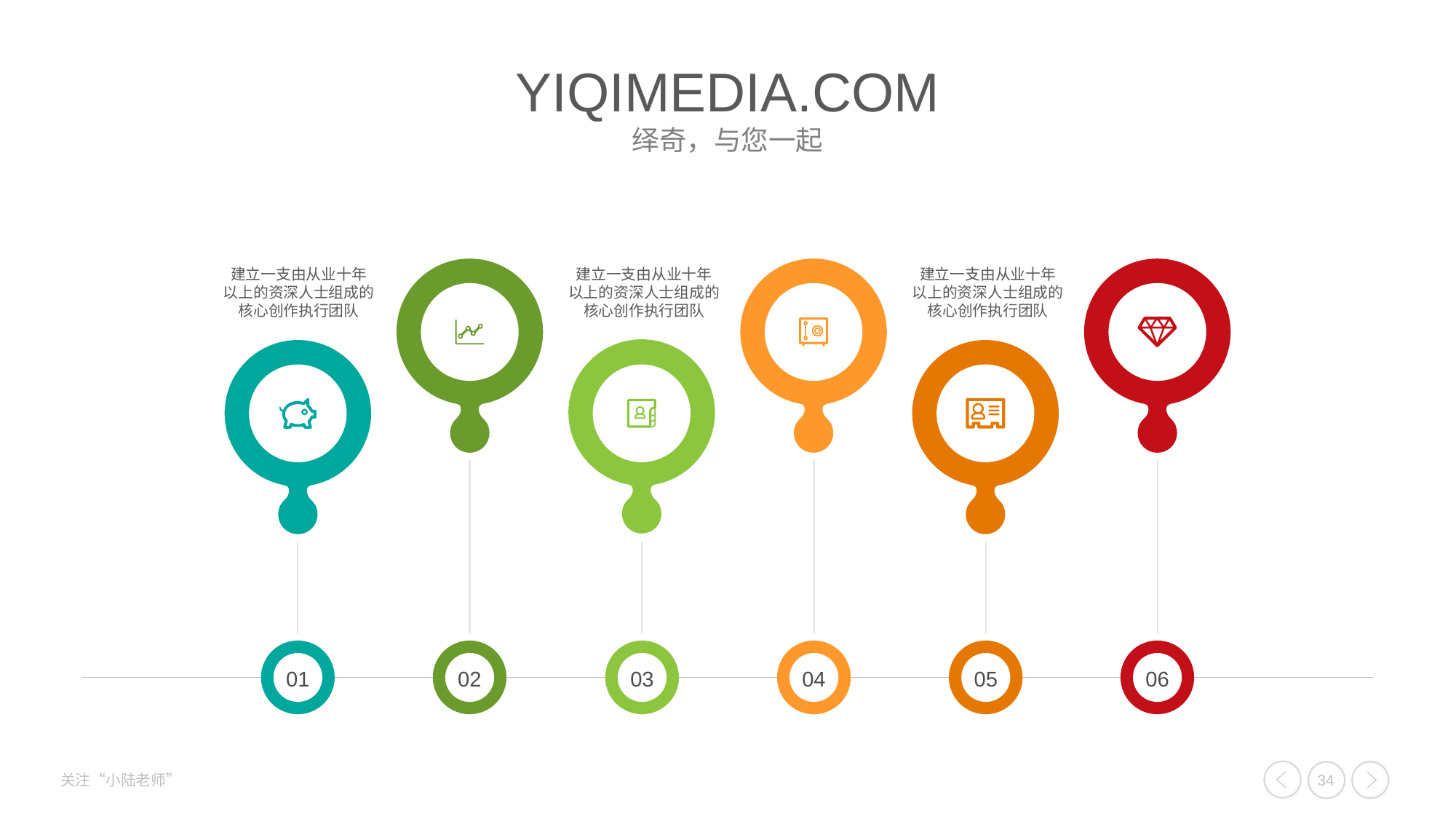

建立一支由从业十年
以上的资深人士组成的核心创作执行团队
建立一支由从业十年
以上的资深人士组成的核心创作执行团队
建立一支由从业十年
以上的资深人士组成的核心创作执行团队

02
06
01
04
03
05